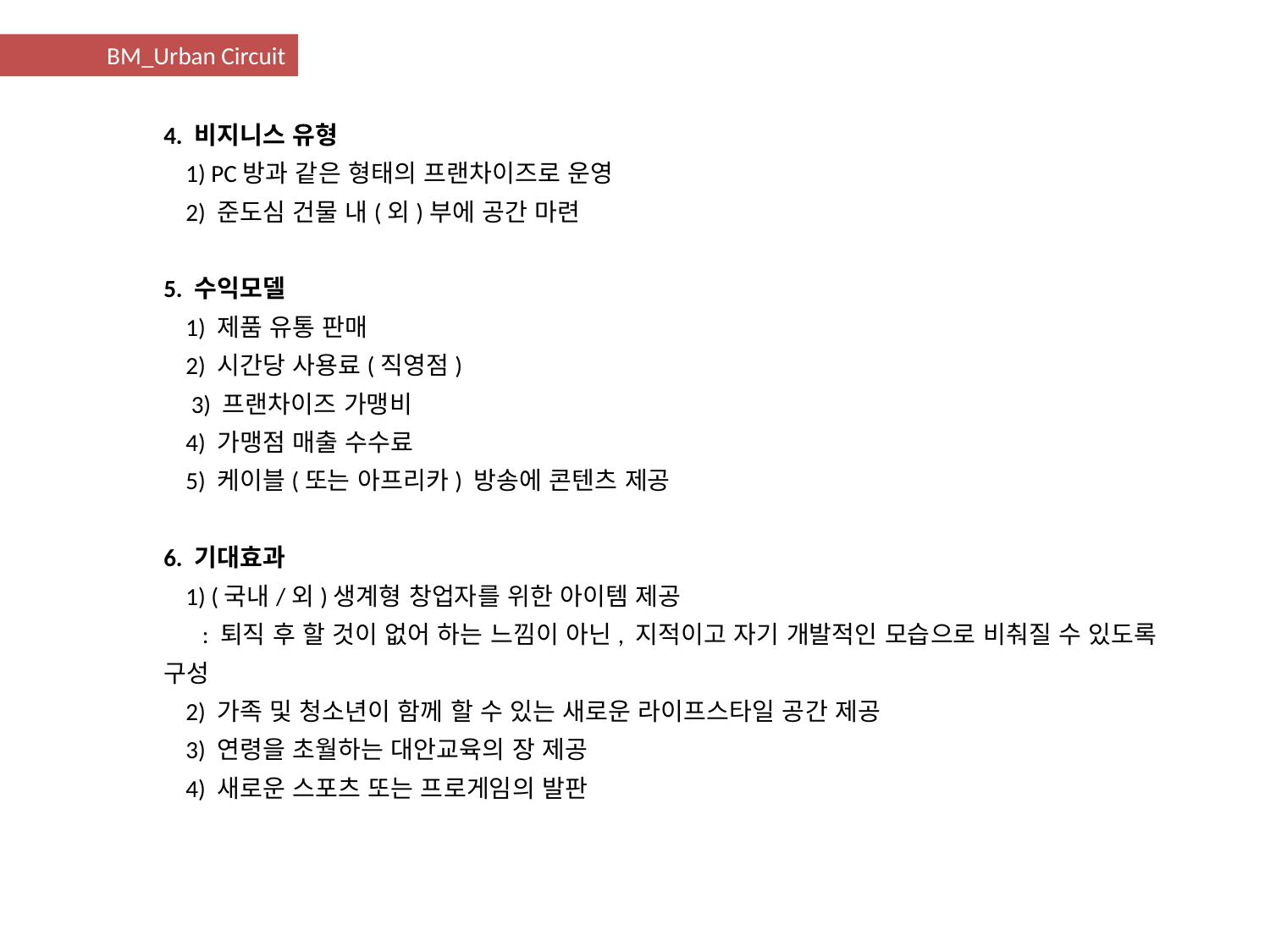

BM_Urban Circuit
4. 비지니스 유형
    1) PC방과 같은 형태의 프랜차이즈로 운영
    2) 준도심 건물 내(외)부에 공간 마련

5. 수익모델
    1) 제품 유통 판매
    2) 시간당 사용료(직영점)
     3) 프랜차이즈 가맹비
    4) 가맹점 매출 수수료
    5) 케이블(또는 아프리카) 방송에 콘텐츠 제공

6. 기대효과
    1) (국내/외)생계형 창업자를 위한 아이템 제공
       : 퇴직 후 할 것이 없어 하는 느낌이 아닌, 지적이고 자기 개발적인 모습으로 비춰질 수 있도록 구성
    2) 가족 및 청소년이 함께 할 수 있는 새로운 라이프스타일 공간 제공
    3) 연령을 초월하는 대안교육의 장 제공
    4) 새로운 스포츠 또는 프로게임의 발판